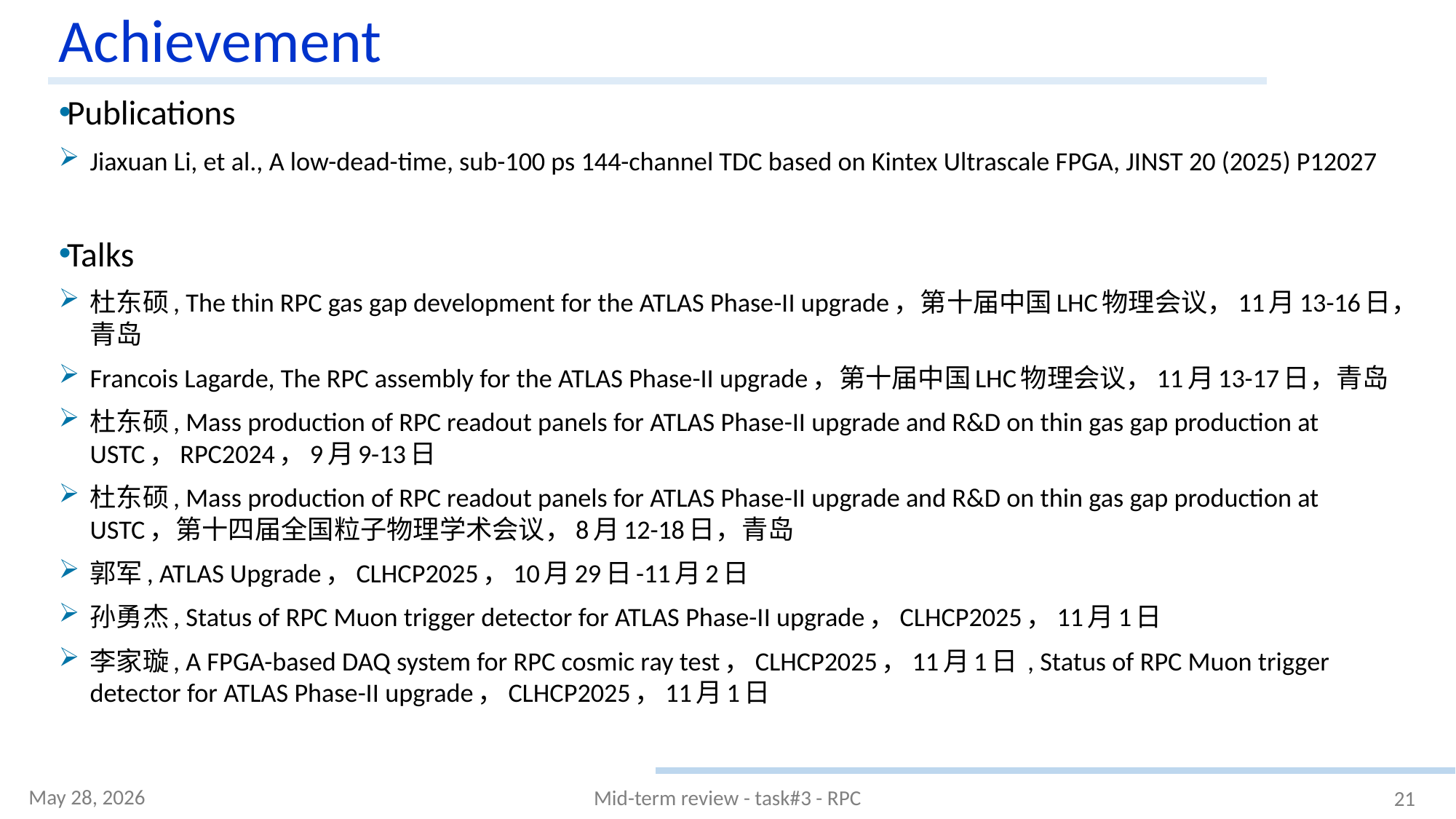

# Achievement
Publications
Jiaxuan Li, et al., A low-dead-time, sub-100 ps 144-channel TDC based on Kintex Ultrascale FPGA, JINST 20 (2025) P12027

Talks
杜东硕, The thin RPC gas gap development for the ATLAS Phase-II upgrade，第十届中国LHC物理会议，11月13-16日，青岛
Francois Lagarde, The RPC assembly for the ATLAS Phase-II upgrade，第十届中国LHC物理会议，11月13-17日，青岛
杜东硕, Mass production of RPC readout panels for ATLAS Phase-II upgrade and R&D on thin gas gap production at USTC，RPC2024，9月9-13日
杜东硕, Mass production of RPC readout panels for ATLAS Phase-II upgrade and R&D on thin gas gap production at USTC，第十四届全国粒子物理学术会议，8月12-18日，青岛
郭军, ATLAS Upgrade，CLHCP2025，10月29日-11月2日
孙勇杰, Status of RPC Muon trigger detector for ATLAS Phase-II upgrade，CLHCP2025，11月1日
李家璇, A FPGA-based DAQ system for RPC cosmic ray test，CLHCP2025，11月1日 , Status of RPC Muon trigger detector for ATLAS Phase-II upgrade，CLHCP2025，11月1日
May 28, 2026
Mid-term review - task#3 - RPC
21